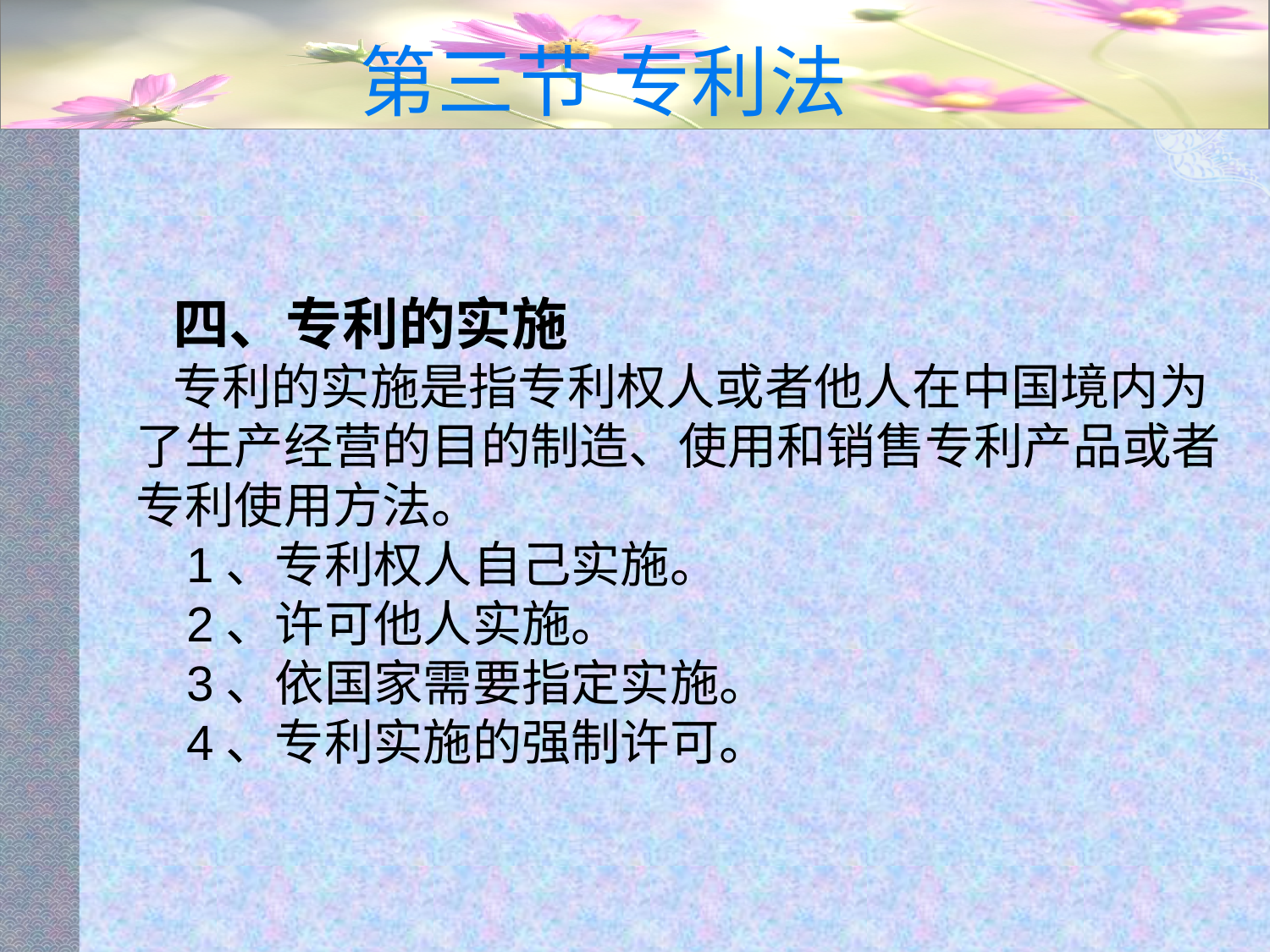

# 第三节 专利法
四、专利的实施
专利的实施是指专利权人或者他人在中国境内为了生产经营的目的制造、使用和销售专利产品或者专利使用方法。
 1、专利权人自己实施。
 2、许可他人实施。
 3、依国家需要指定实施。
 4、专利实施的强制许可。